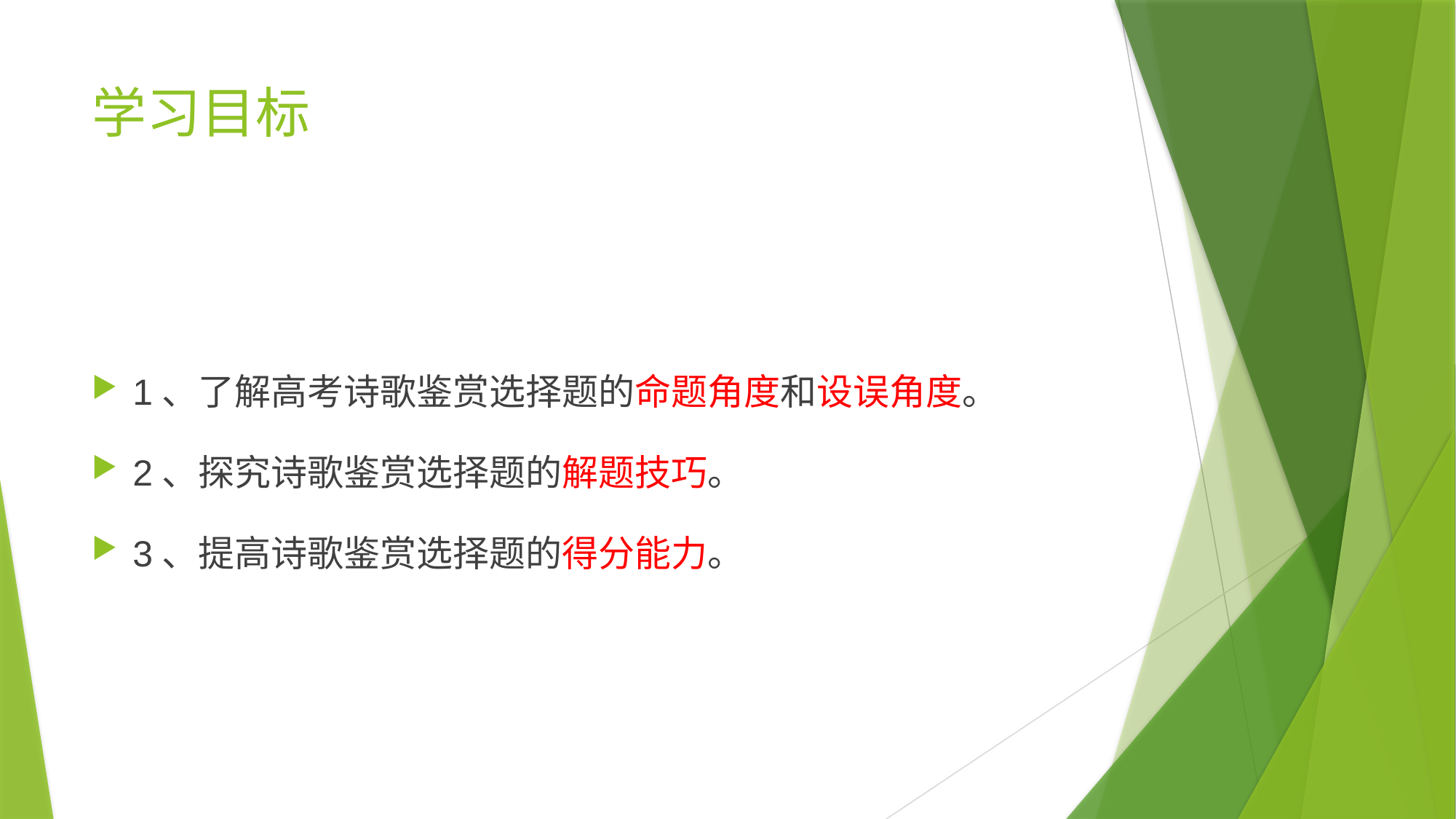

# 学习目标
1、了解高考诗歌鉴赏选择题的命题角度和设误角度。
2、探究诗歌鉴赏选择题的解题技巧。
3、提高诗歌鉴赏选择题的得分能力。